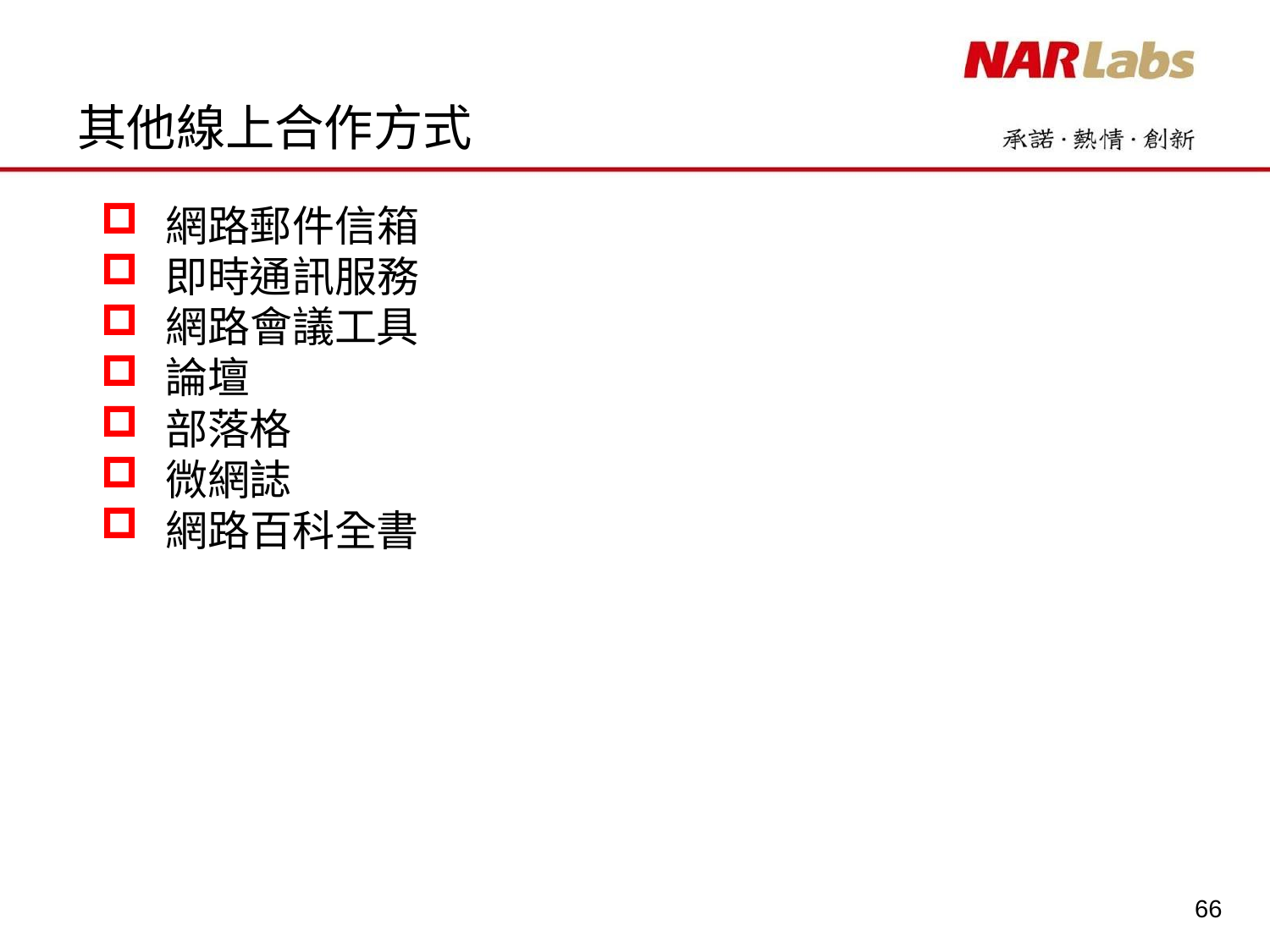

# 其他線上合作方式
網路郵件信箱
即時通訊服務
網路會議工具
論壇
部落格
微網誌
網路百科全書
66